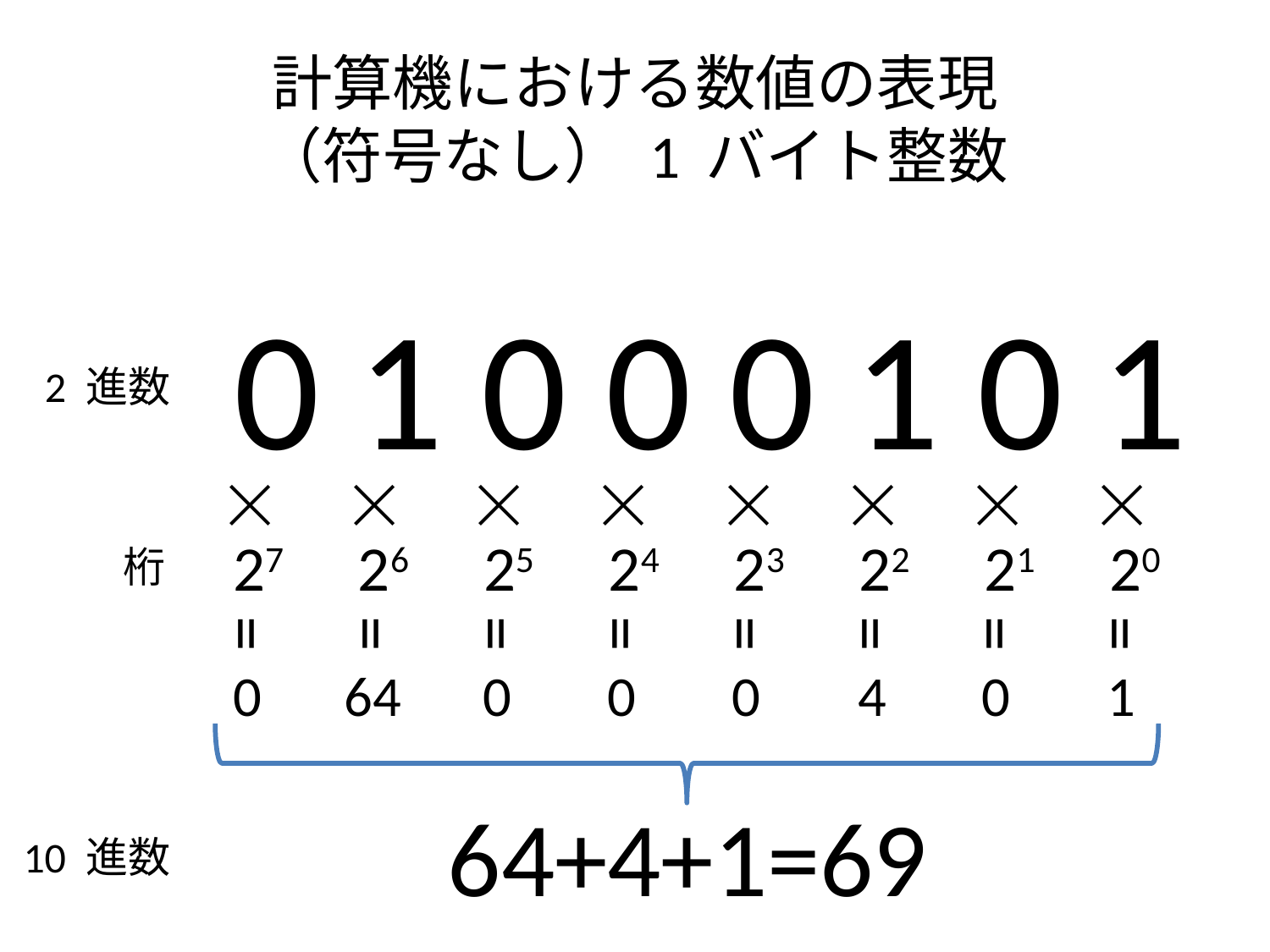

# 計算機における数値の表現 （符号なし） 1 バイト整数
0 1 0 0 0 1 0 1

2 進数
×
×
×
×
×
×
×
×
27
26
25
24
23
22
21
20
桁
=
=
=
=
=
=
=
=
0
64
0
0
0
4
0
1
64+4+1=69
10 進数